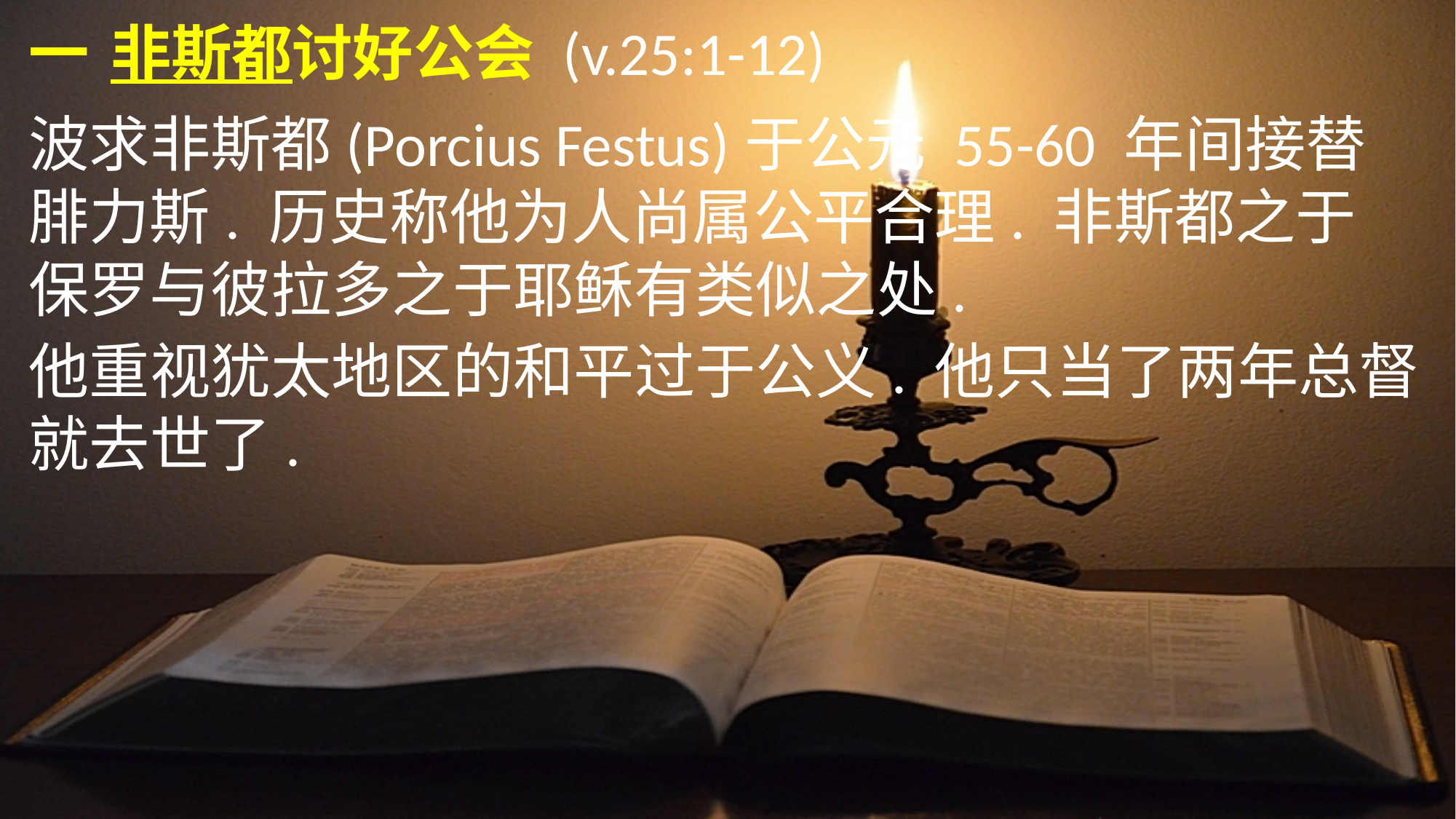

一	非斯都讨好公会 (v.25:1-12)
波求非斯都(Porcius Festus)于公元 55-60 年间接替
腓力斯. 历史称他为人尚属公平合理. 非斯都之于
保罗与彼拉多之于耶稣有类似之处.
他重视犹太地区的和平过于公义. 他只当了两年总督
就去世了.